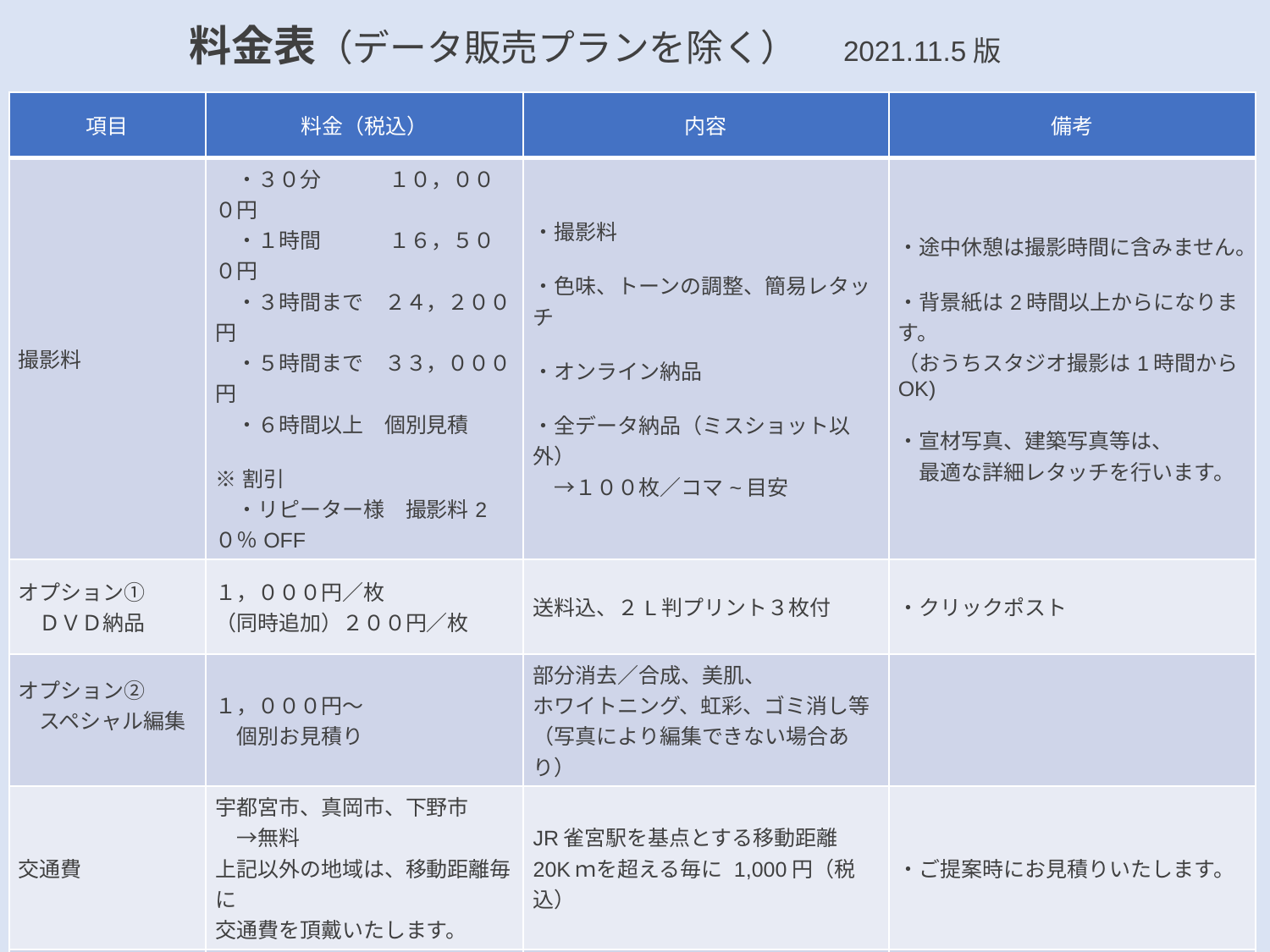

# 料金表（データ販売プランを除く）　2021.11.5版
| 項目 | 料金（税込） | 内容 | 備考 |
| --- | --- | --- | --- |
| 撮影料 | ・３０分　 　　１０，０００円 　・１時間　　　 １６，５００円 　・３時間まで　２４，２００円 　・５時間まで　３３，０００円　 　・６時間以上　個別見積 ※割引 　・リピーター様　撮影料2０％OFF | ・撮影料 ・色味、トーンの調整、簡易レタッチ ・オンライン納品 ・全データ納品（ミスショット以外） 　→１００枚／コマ~目安 | ・途中休憩は撮影時間に含みません。 ・背景紙は2時間以上からになります。 （おうちスタジオ撮影は1時間からOK) ・宣材写真、建築写真等は、 　最適な詳細レタッチを行います。 |
| オプション① 　ＤＶＤ納品 | １，０００円／枚 （同時追加）２００円／枚 | 送料込、２L判プリント３枚付 | ・クリックポスト |
| オプション② 　スペシャル編集 | １，０００円～ 　個別お見積り | 部分消去／合成、美肌、 ホワイトニング、虹彩、ゴミ消し等 （写真により編集できない場合あり） |  |
| 交通費 | 宇都宮市、真岡市、下野市 　→無料 上記以外の地域は、移動距離毎に 交通費を頂戴いたします。 | JR雀宮駅を基点とする移動距離 20Kｍを超える毎に 1,000円（税込） | ・ご提案時にお見積りいたします。 |
| 入場料 施設利用料 駐車料金 | 実費（発生する場合のみ） | 撮影スタッフは最大２名分 | ・公園等の施設は、商業撮影に限り 　申請および料金が発生する場合が 　あります。 |